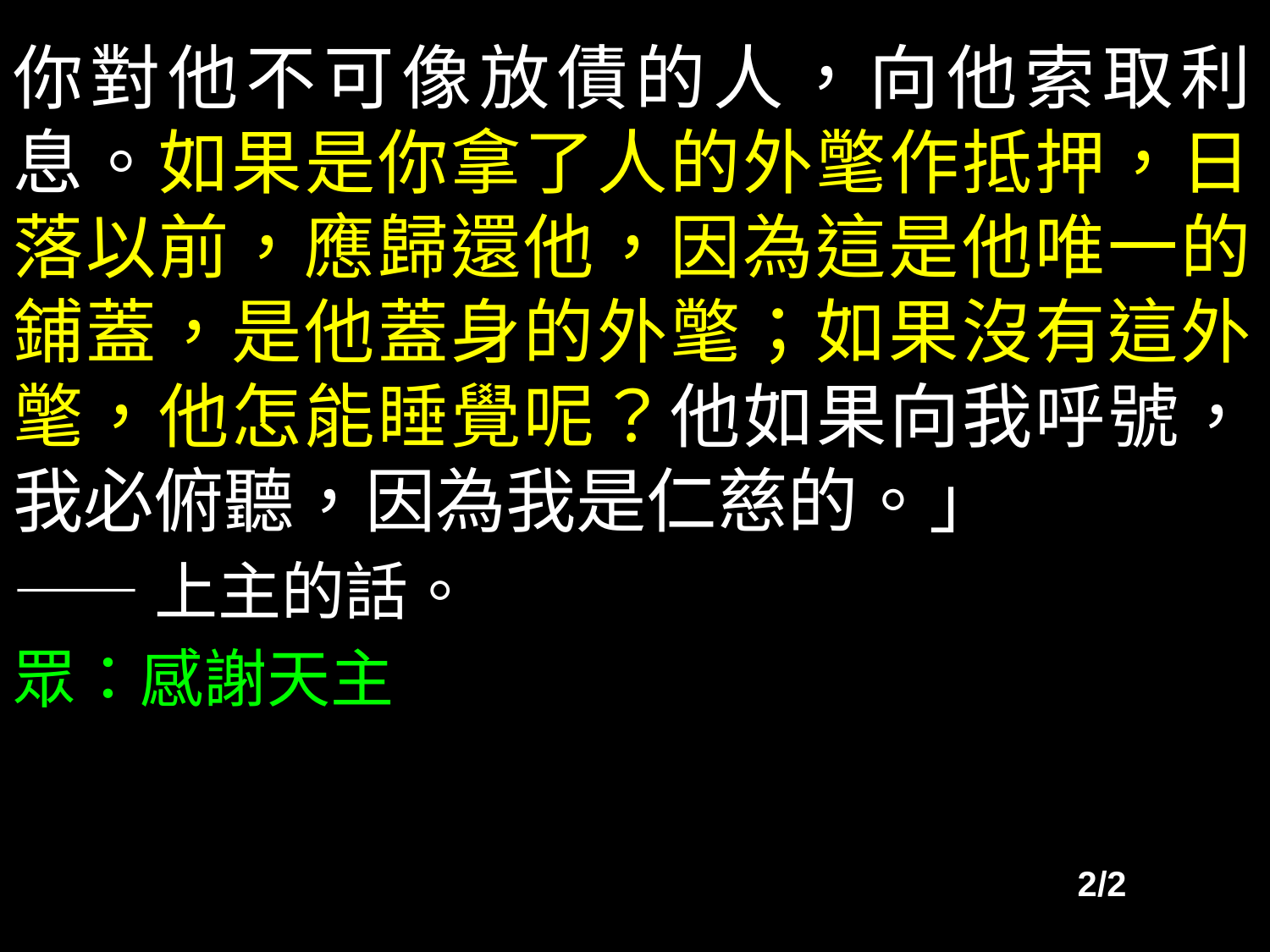

你對他不可像放債的人，向他索取利息。如果是你拿了人的外氅作抵押，日落以前，應歸還他，因為這是他唯一的鋪蓋，是他蓋身的外氅；如果沒有這外氅，他怎能睡覺呢？他如果向我呼號，我必俯聽，因為我是仁慈的。」
——上主的話。
眾：感謝天主

2/2